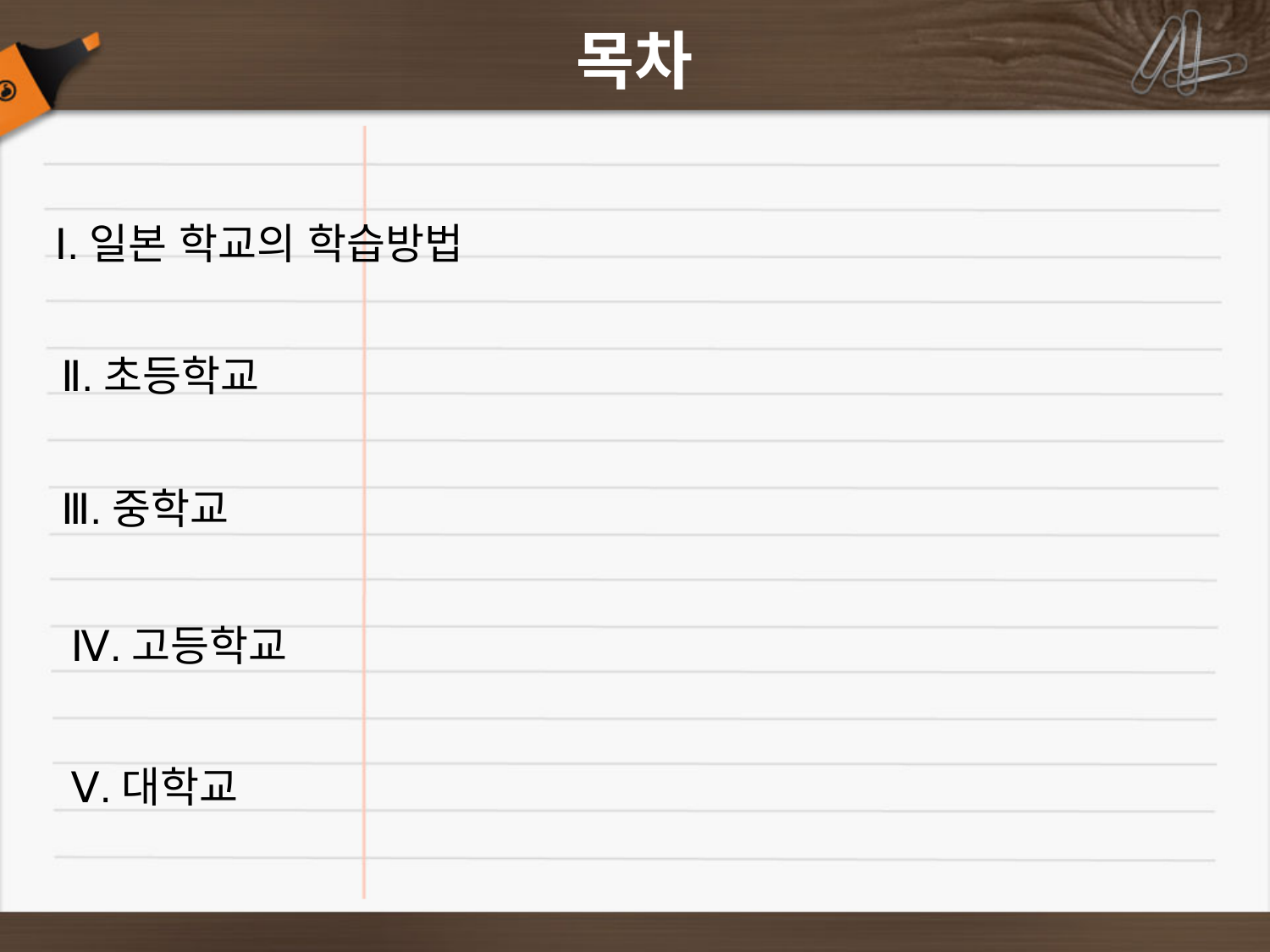

# 목차

Ⅰ.일본 학교의 학습방법

Ⅱ.초등학교
Ⅲ.중학교
Ⅳ.고등학교
Ⅴ.대학교